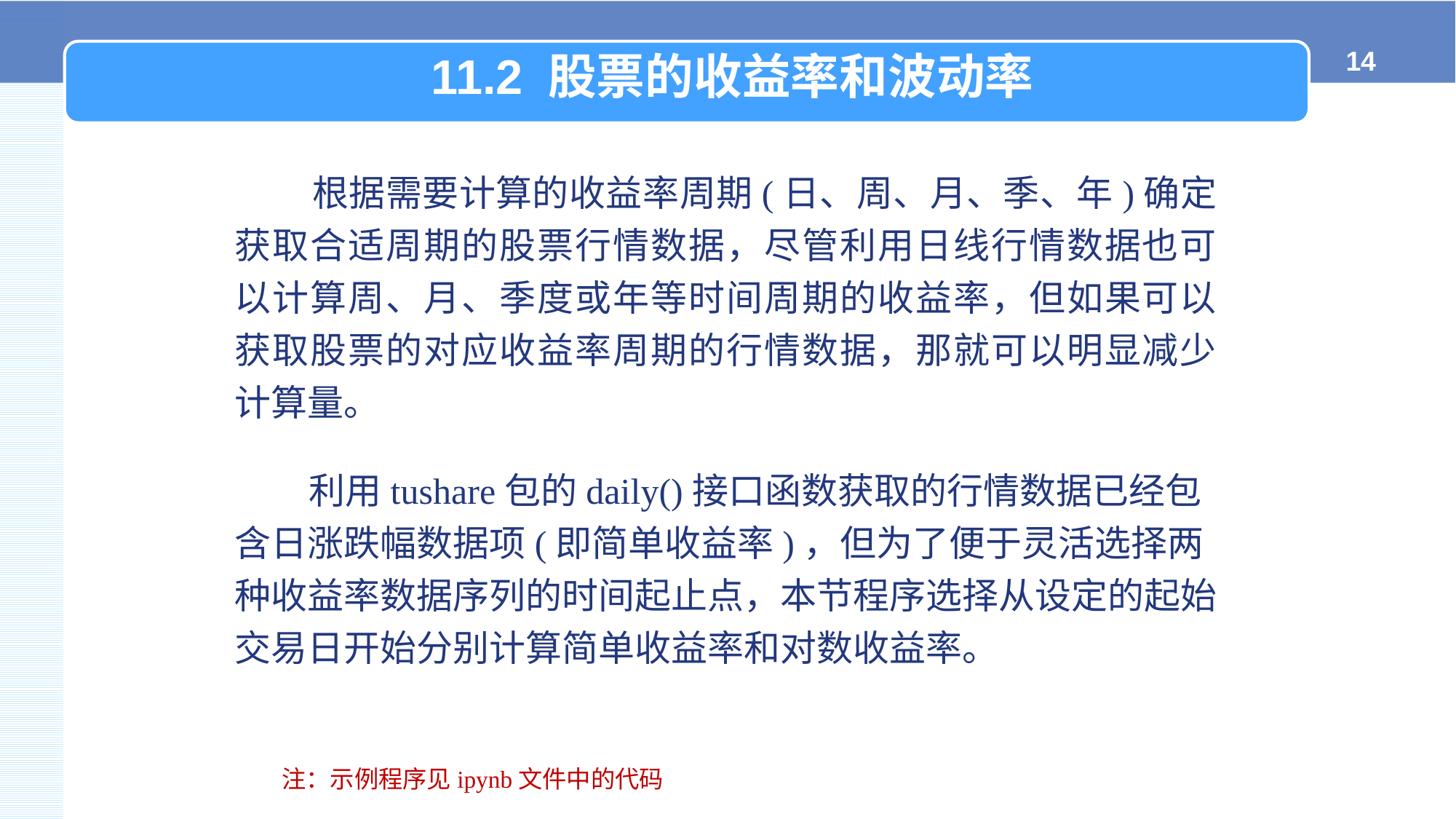

11.2 股票的收益率和波动率
        根据需要计算的收益率周期(日、周、月、季、年)确定获取合适周期的股票行情数据，尽管利用日线行情数据也可以计算周、月、季度或年等时间周期的收益率，但如果可以获取股票的对应收益率周期的行情数据，那就可以明显减少计算量。
        利用tushare包的daily()接口函数获取的行情数据已经包含日涨跌幅数据项(即简单收益率)，但为了便于灵活选择两种收益率数据序列的时间起止点，本节程序选择从设定的起始交易日开始分别计算简单收益率和对数收益率。
注：示例程序见ipynb文件中的代码